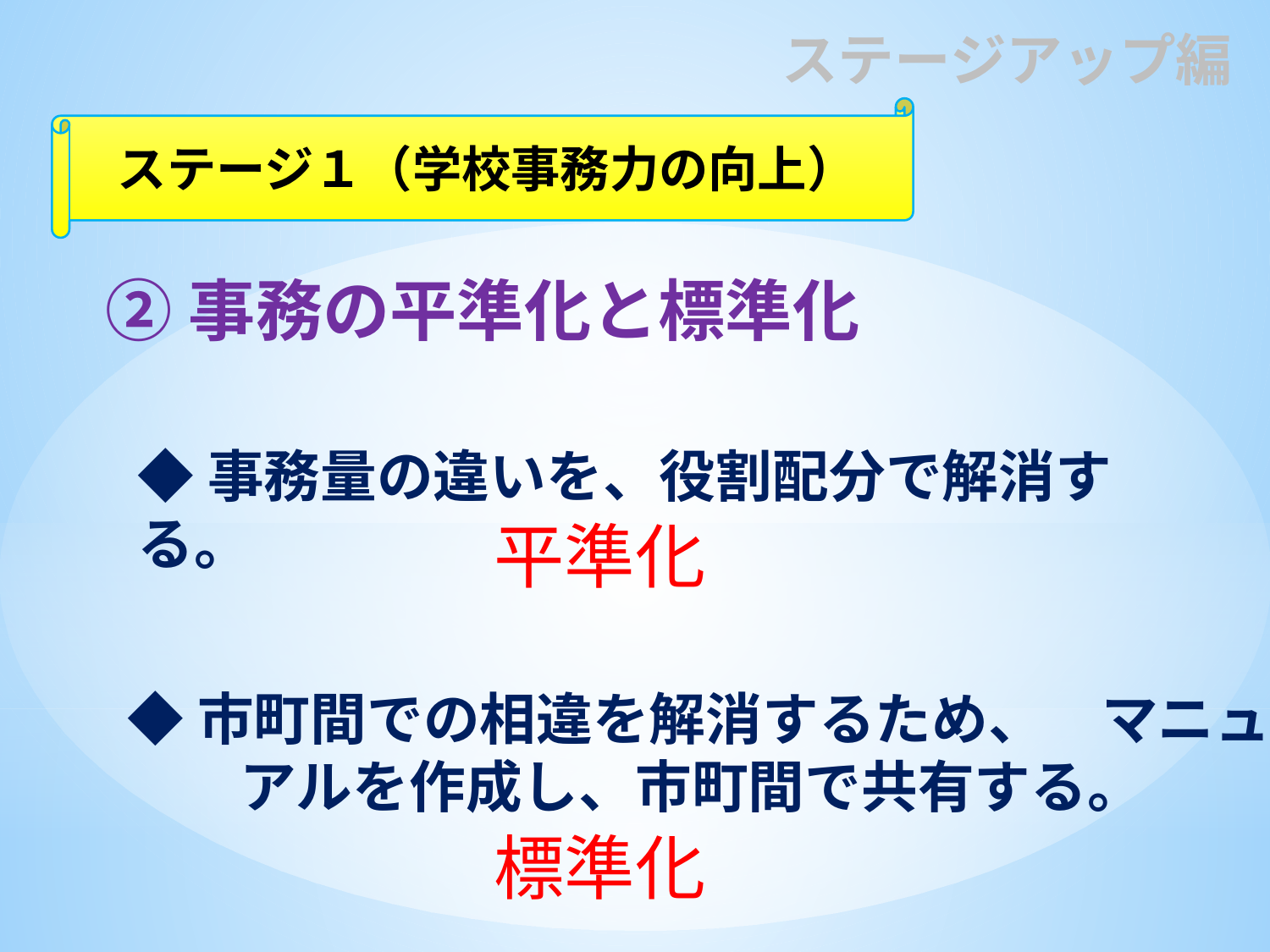

ステージアップ編

ステージ１（学校事務力の向上）
②事務の平準化と標準化
◆事務量の違いを、役割配分で解消する。
平準化
◆市町間での相違を解消するため、　マニュ
　　アルを作成し、市町間で共有する。
標準化